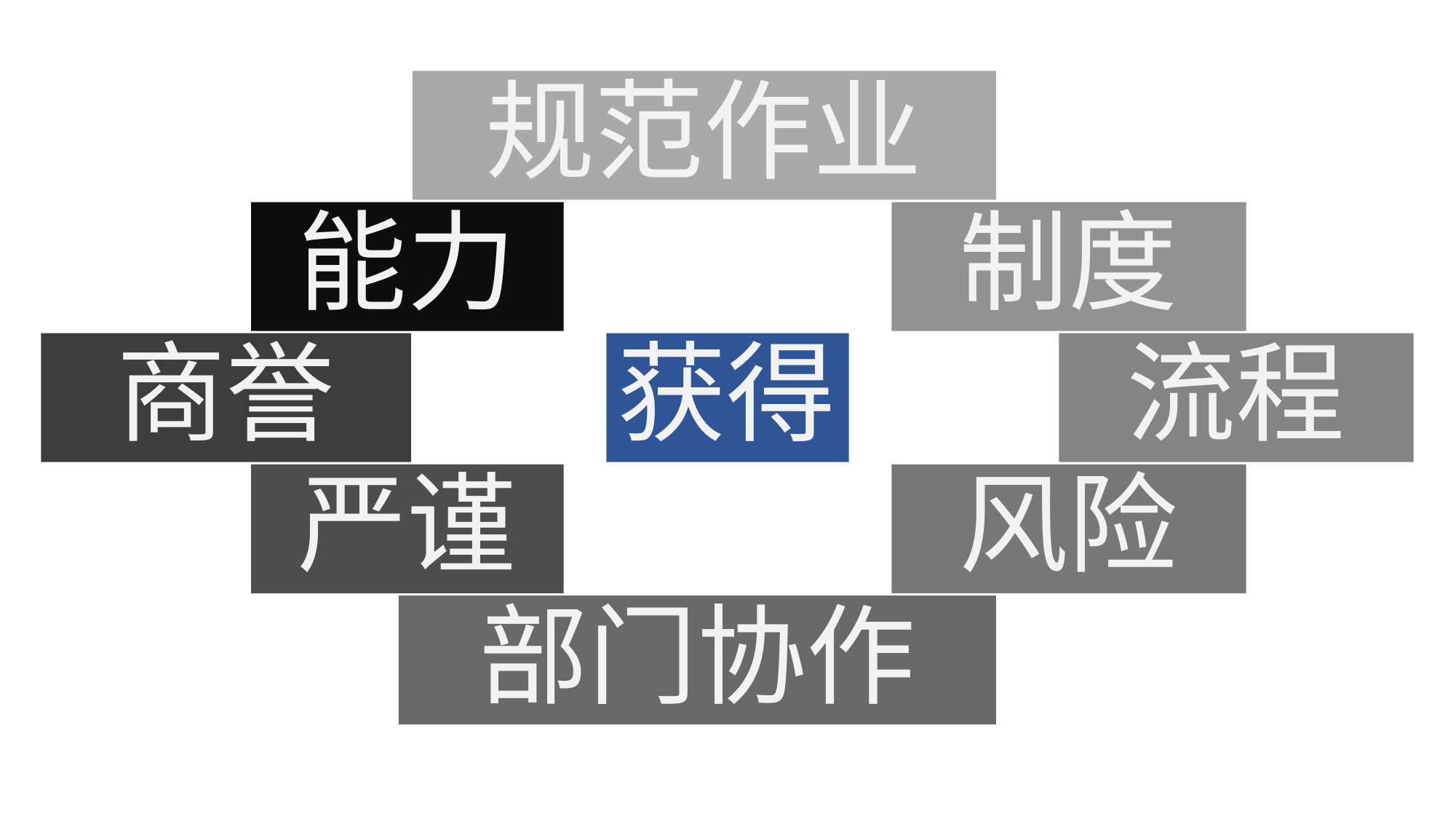

规范作业
能力
制度
商誉
获得
流程
严谨
风险
部门协作